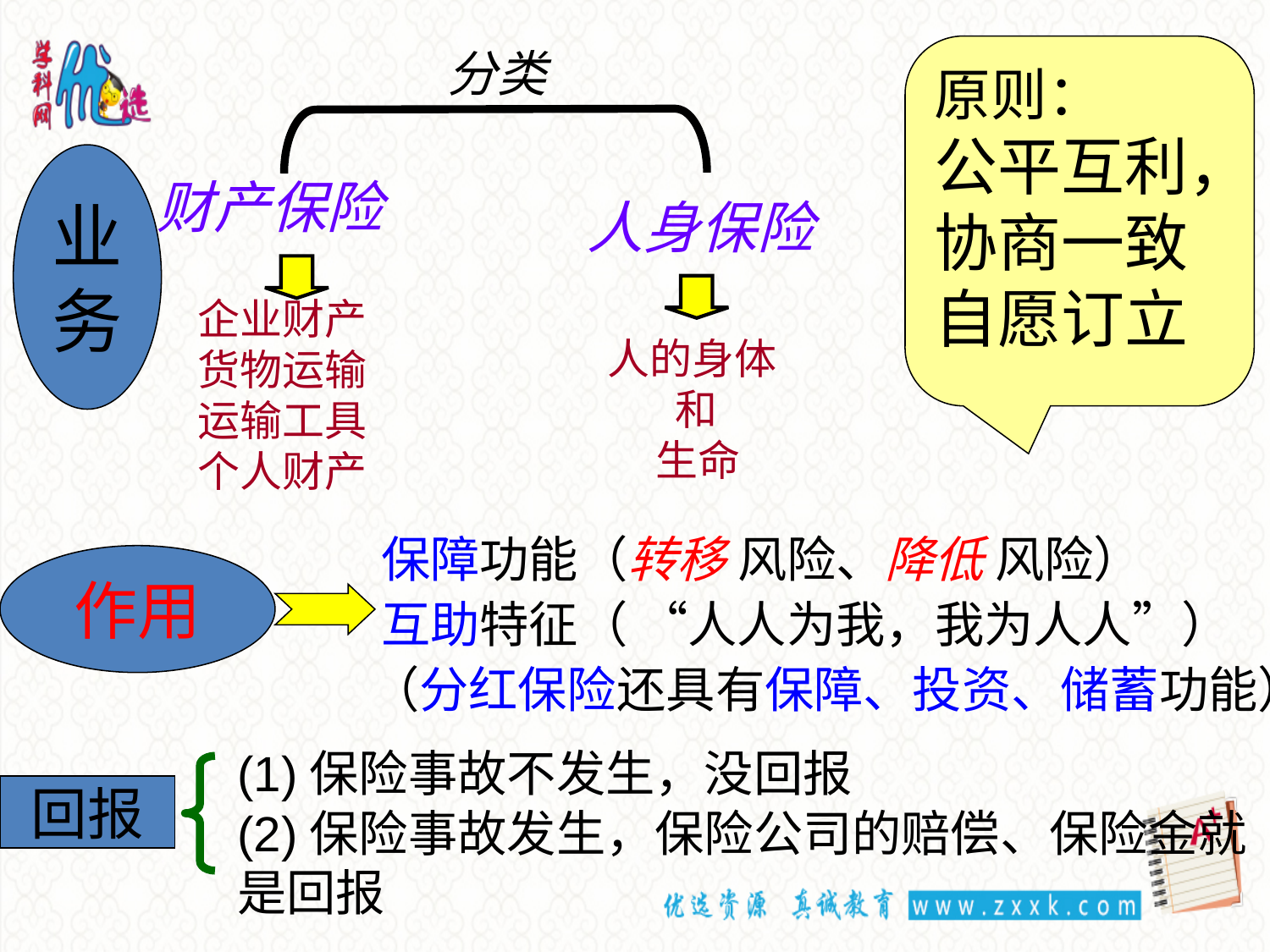

分类
原则：
公平互利，协商一致
自愿订立

业
务
财产保险
人身保险

企业财产
货物运输
运输工具
个人财产
人的身体
      和
    生命
  保障功能（转移 风险、降低 风险）
  互助特征（ “人人为我，我为人人”）
 （分红保险还具有保障、投资、储蓄功能）
作用

(1)保险事故不发生，没回报

(2)保险事故发生，保险公司的赔偿、保险金就是回报
回报